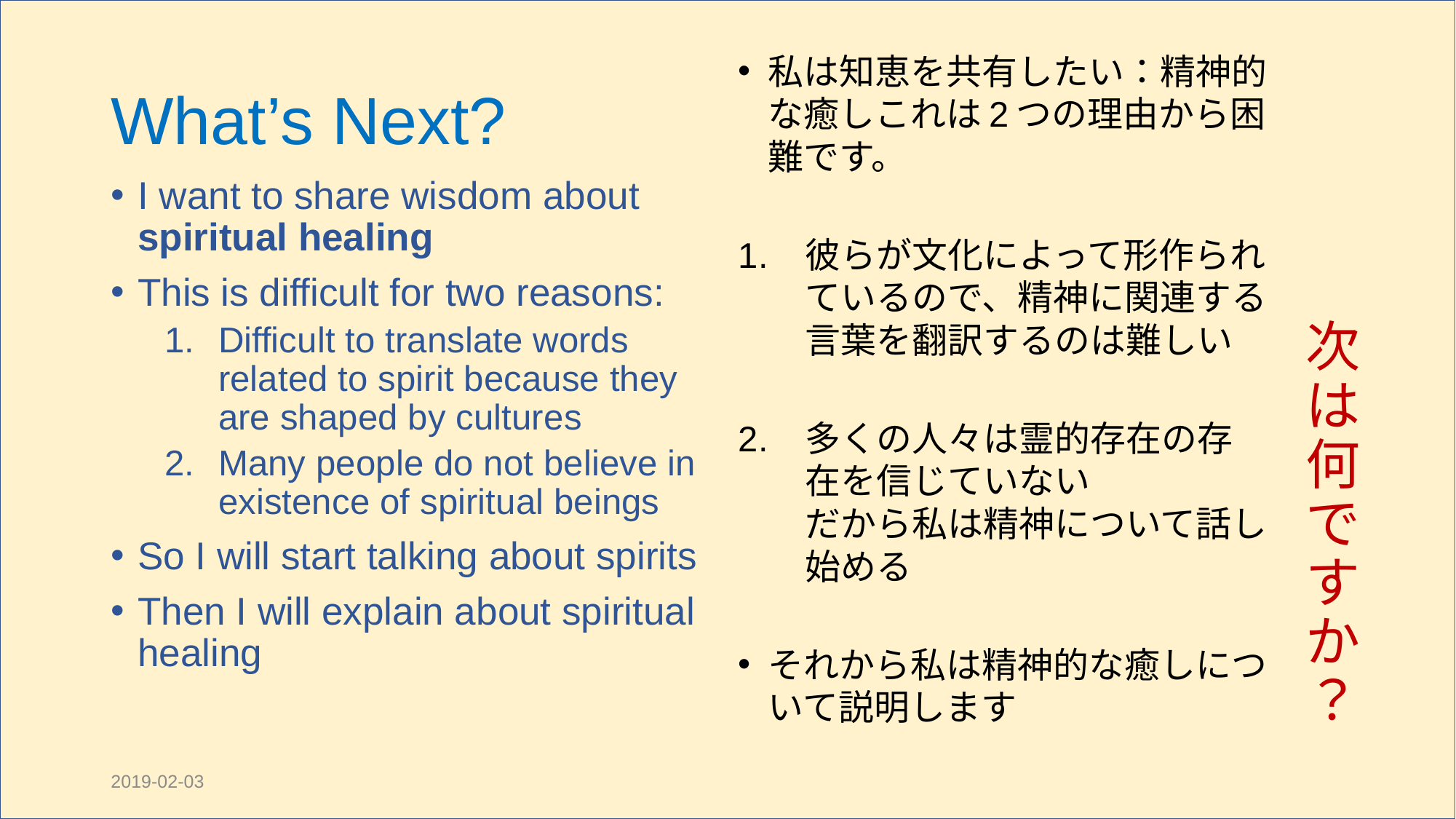

# What’s Next?
私は知恵を共有したい：精神的な癒しこれは2つの理由から困難です。
彼らが文化によって形作られているので、精神に関連する言葉を翻訳するのは難しい
多くの人々は霊的存在の存在を信じていない
だから私は精神について話し始める
それから私は精神的な癒しについて説明します
次は何ですか？
I want to share wisdom about spiritual healing
This is difficult for two reasons:
Difficult to translate words related to spirit because they are shaped by cultures
Many people do not believe in existence of spiritual beings
So I will start talking about spirits
Then I will explain about spiritual healing
2019-02-03
Healing with Jesus draft 3
5